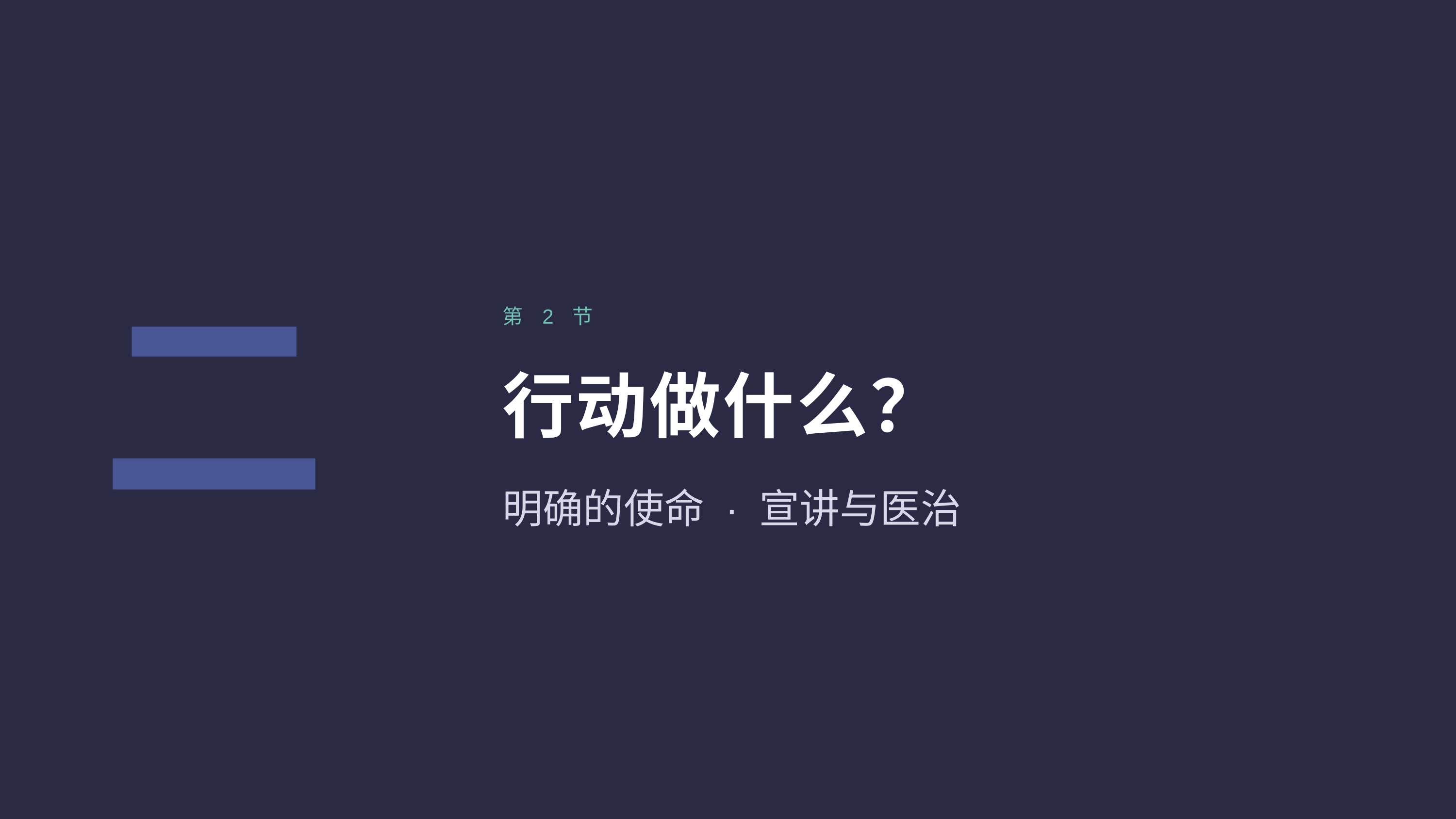

二
第 2 节
行动做什么？
明确的使命 · 宣讲与医治